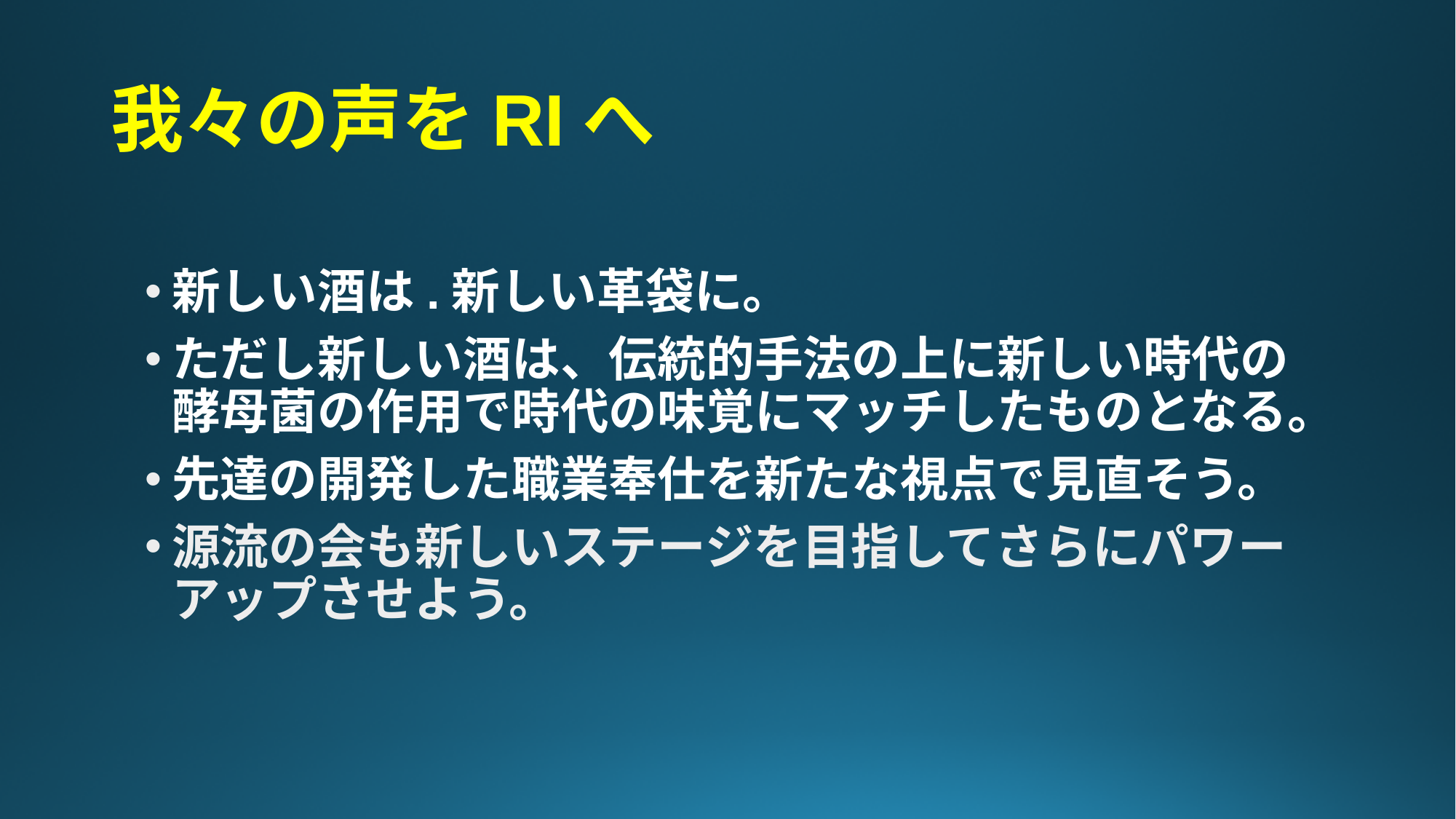

# 我々の声をRIへ
新しい酒は.新しい革袋に。
ただし新しい酒は、伝統的手法の上に新しい時代の　酵母菌の作用で時代の味覚にマッチしたものとなる。
先達の開発した職業奉仕を新たな視点で見直そう。
源流の会も新しいステージを目指してさらにパワーアップさせよう。